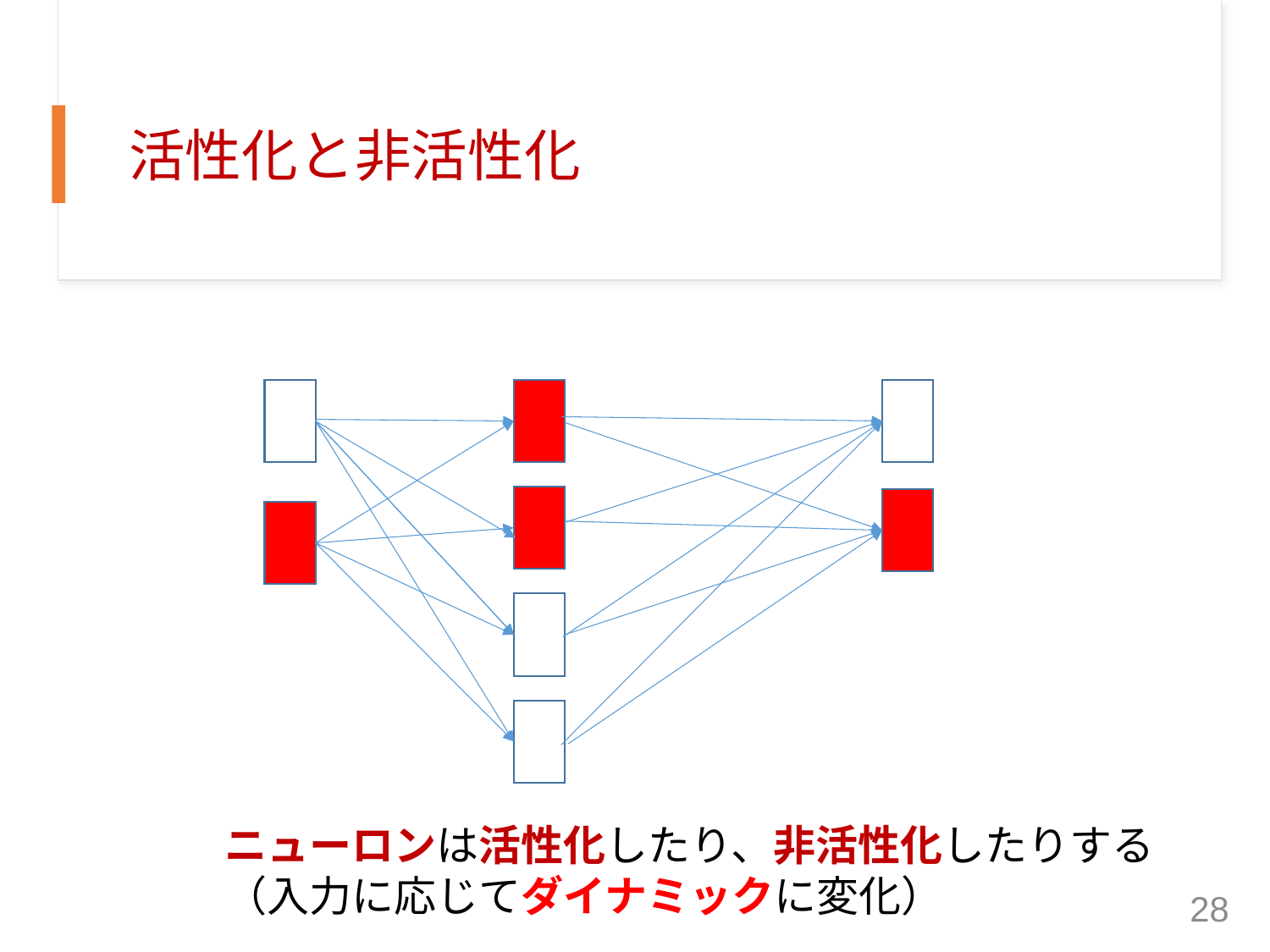

# 活性化と非活性化

ニューロンは活性化したり、非活性化したりする
（入力に応じてダイナミックに変化）
28